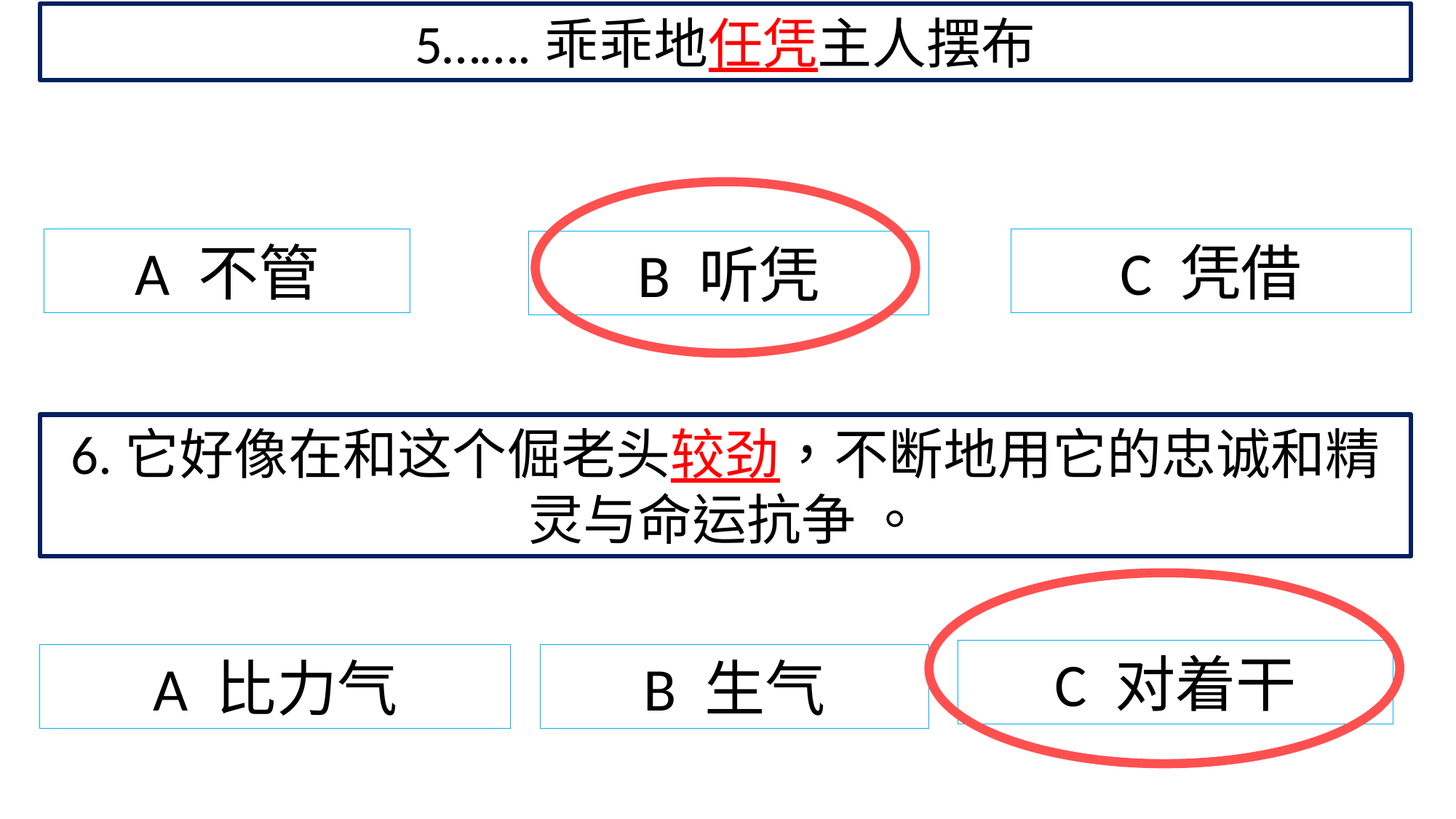

5…….乖乖地任凭主人摆布

A 不管
C 凭借
B 听凭
6.它好像在和这个倔老头较劲，不断地用它的忠诚和精灵与命运抗争 。

C 对着干
A 比力气
B 生气